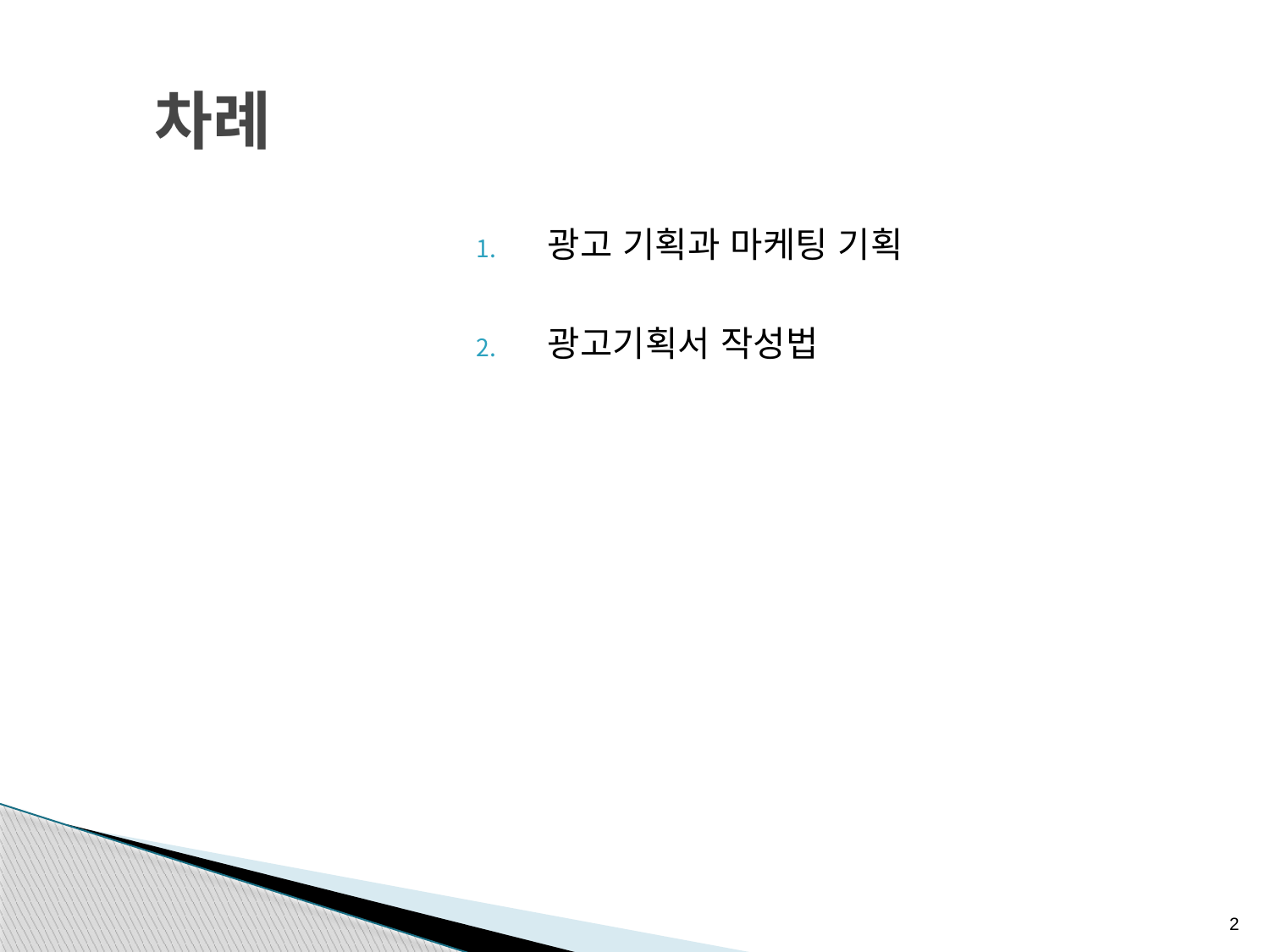

# 차례
광고 기획과 마케팅 기획

광고기획서 작성법

2